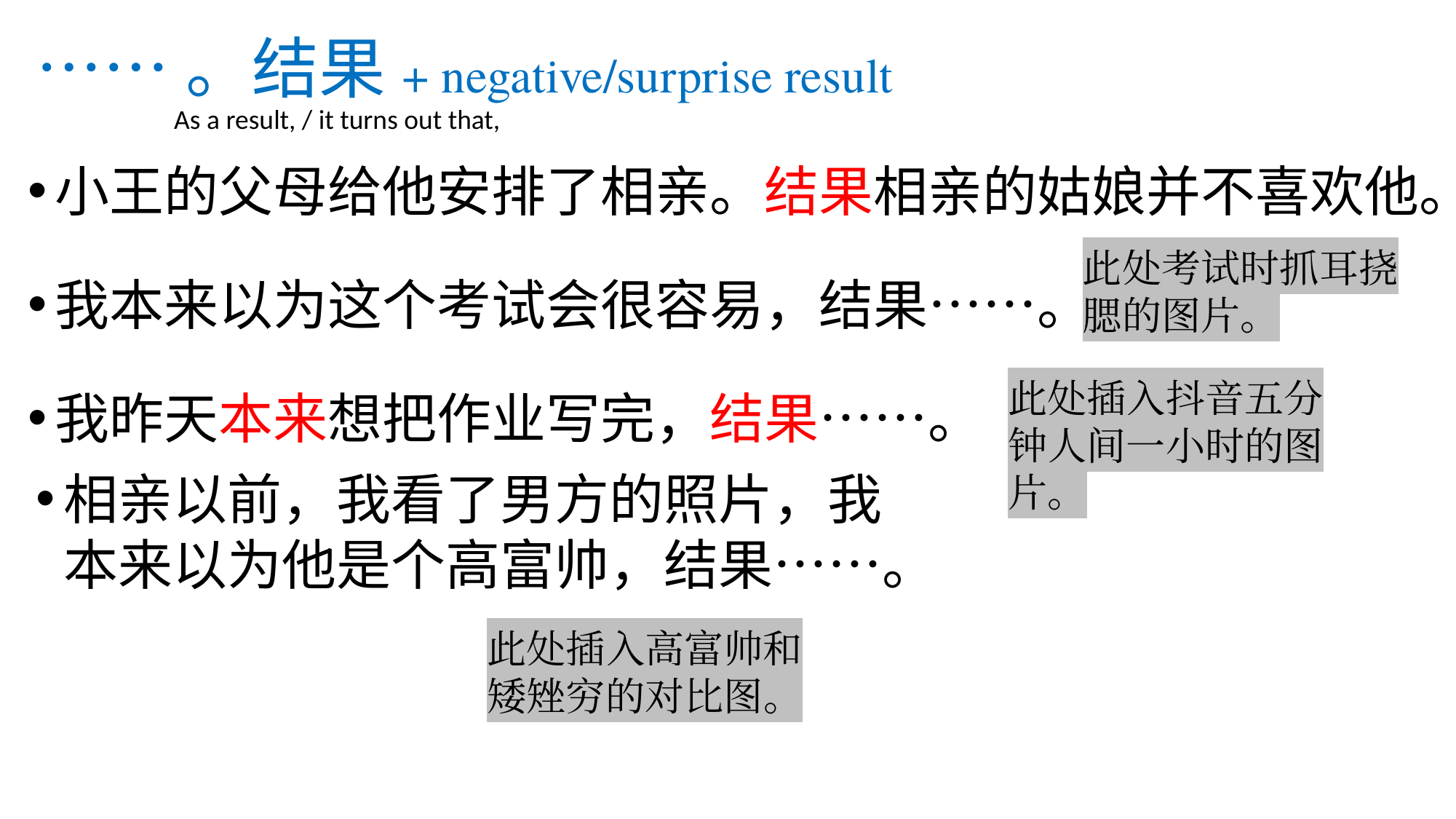

# ……。结果+ negative/surprise result
As a result, / it turns out that,
小王的父母给他安排了相亲。结果相亲的姑娘并不喜欢他。
我本来以为这个考试会很容易，结果……。
我昨天本来想把作业写完，结果……。

此处考试时抓耳挠腮的图片。
此处插入抖音五分钟人间一小时的图片。
相亲以前，我看了男方的照片，我本来以为他是个高富帅，结果……。
此处插入高富帅和矮矬穷的对比图。